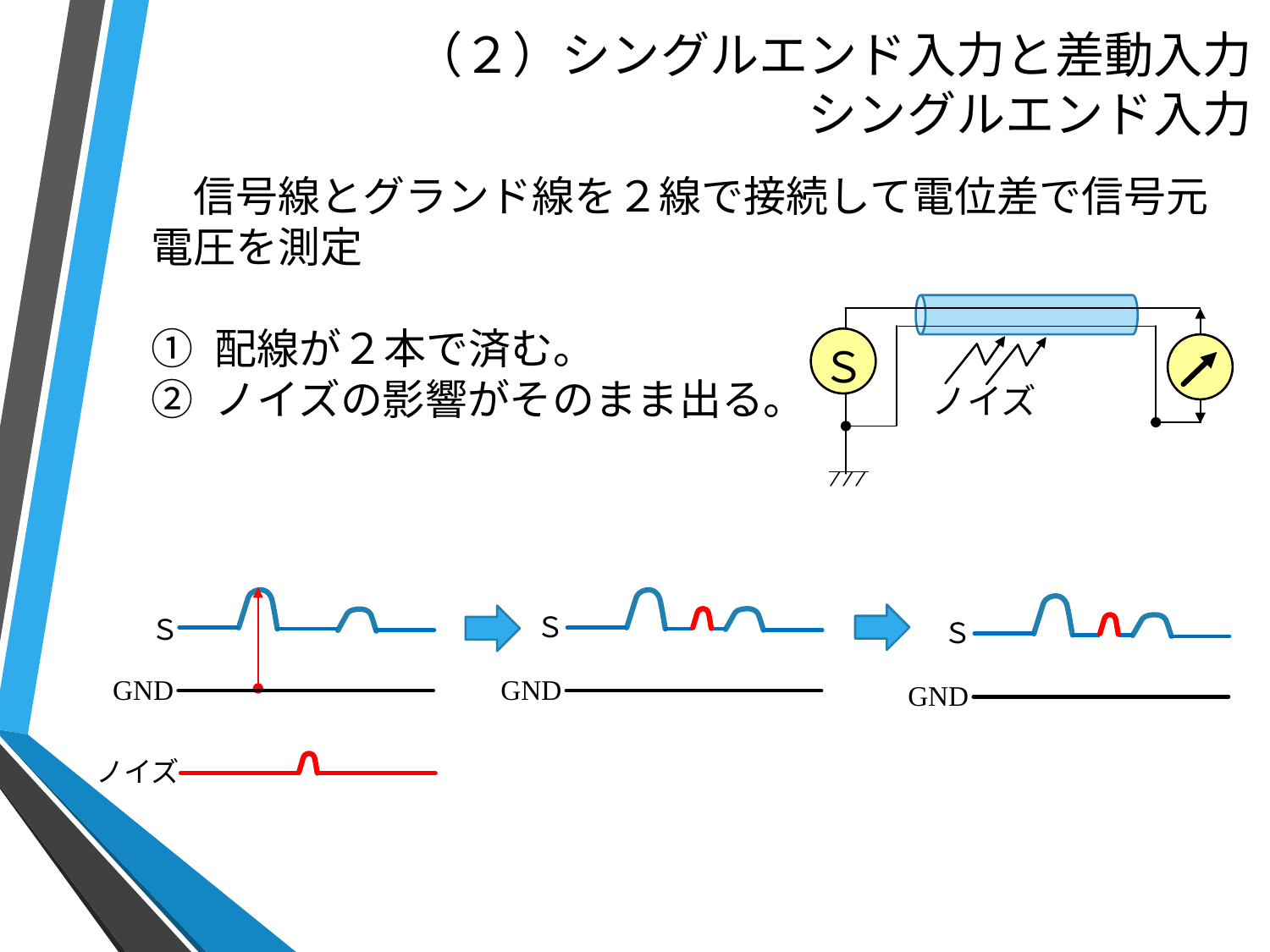

# （２）シングルエンド入力と差動入力 シングルエンド入力
　信号線とグランド線を２線で接続して電位差で信号元電圧を測定

配線が２本で済む。
ノイズの影響がそのまま出る。

Ｓ

ノイズ

Ｓ
GND
ノイズ

Ｓ

GND

Ｓ

GND